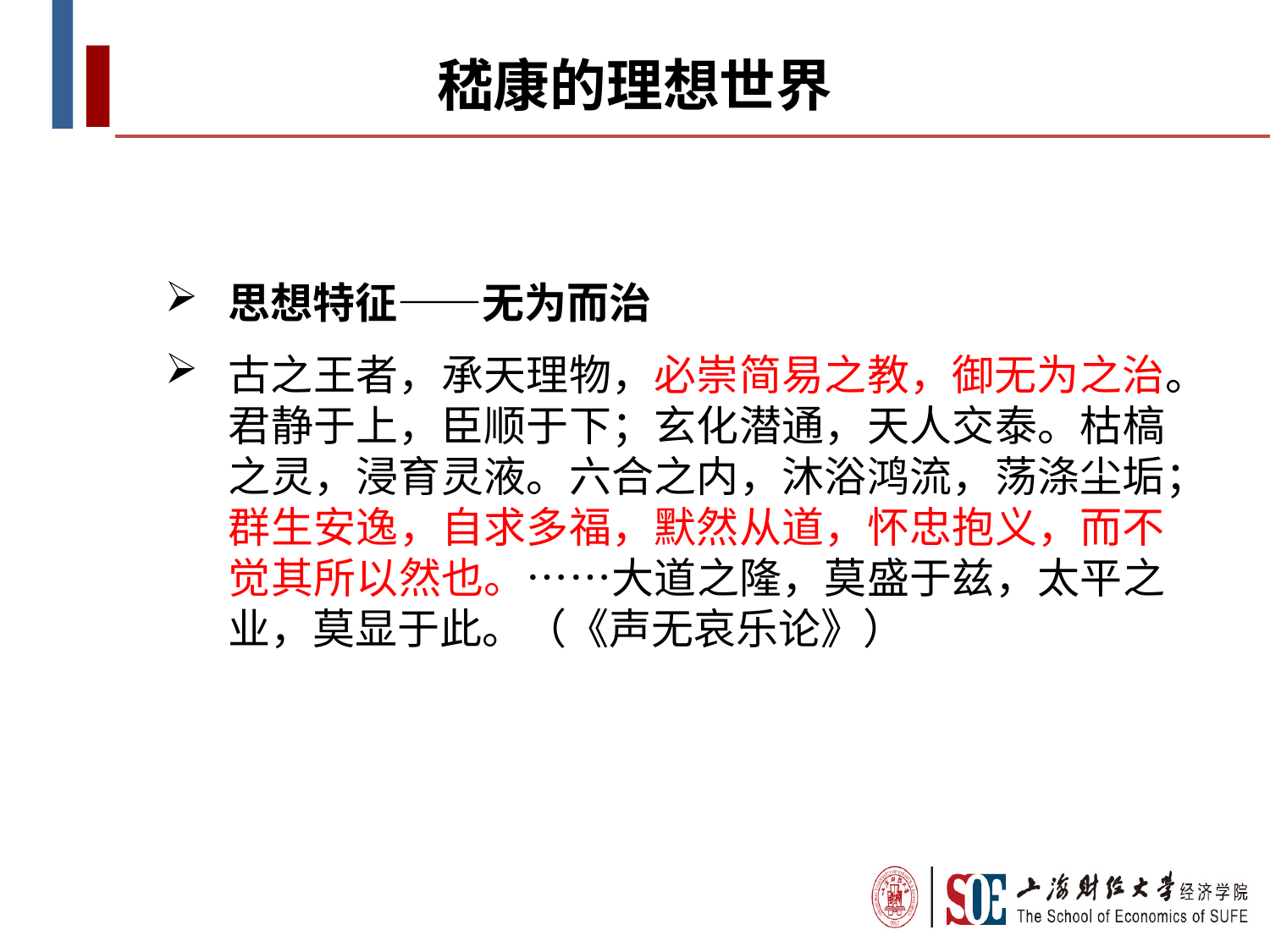

嵇康的理想世界
思想特征——无为而治
古之王者，承天理物，必崇简易之教，御无为之治。君静于上，臣顺于下；玄化潜通，天人交泰。枯槁之灵，浸育灵液。六合之内，沐浴鸿流，荡涤尘垢；群生安逸，自求多福，默然从道，怀忠抱义，而不觉其所以然也。……大道之隆，莫盛于兹，太平之业，莫显于此。（《声无哀乐论》）